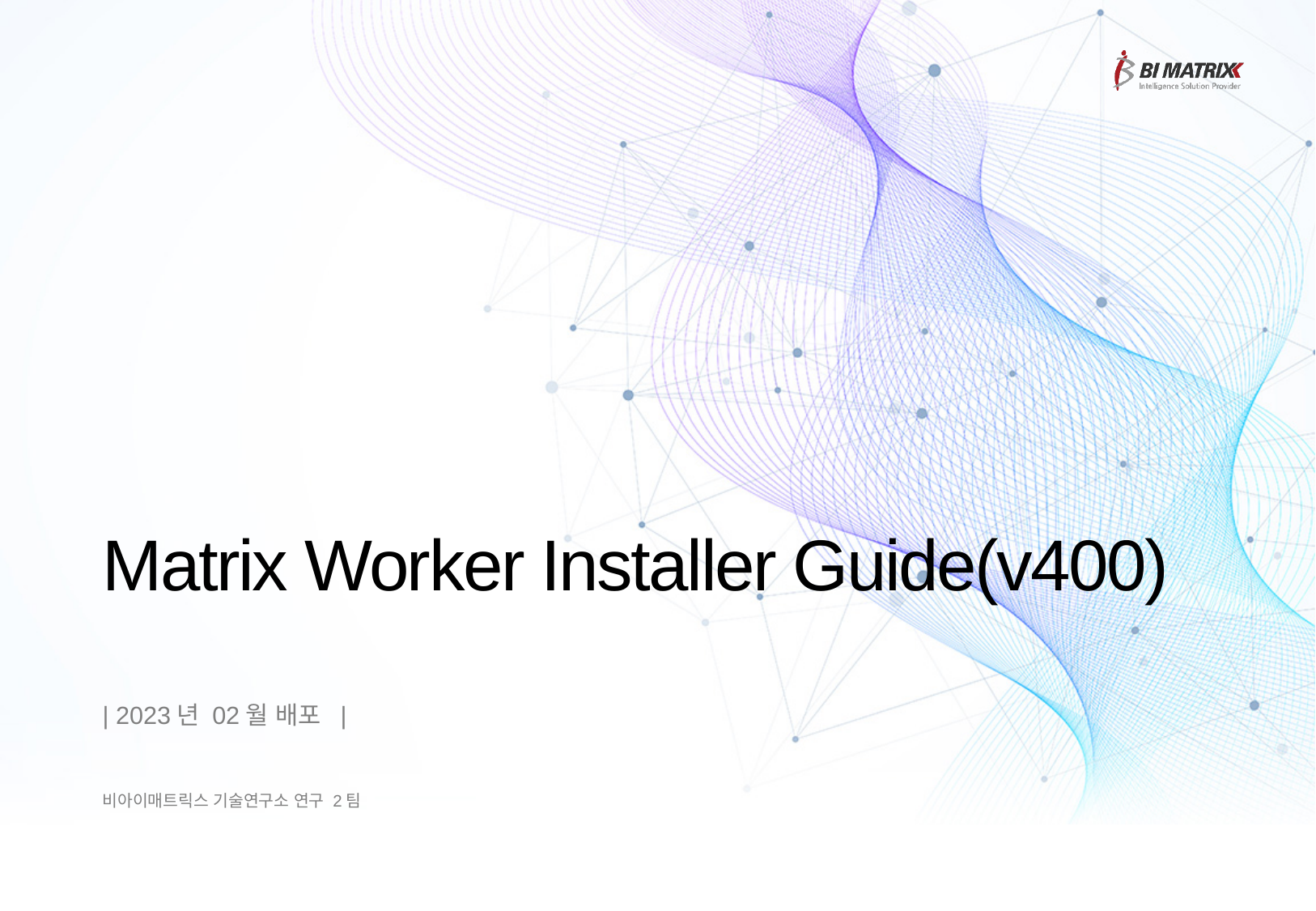

# Matrix Worker Installer Guide(v400)
| 2023년 02월 배포  |
비아이매트릭스 기술연구소 연구 2팀